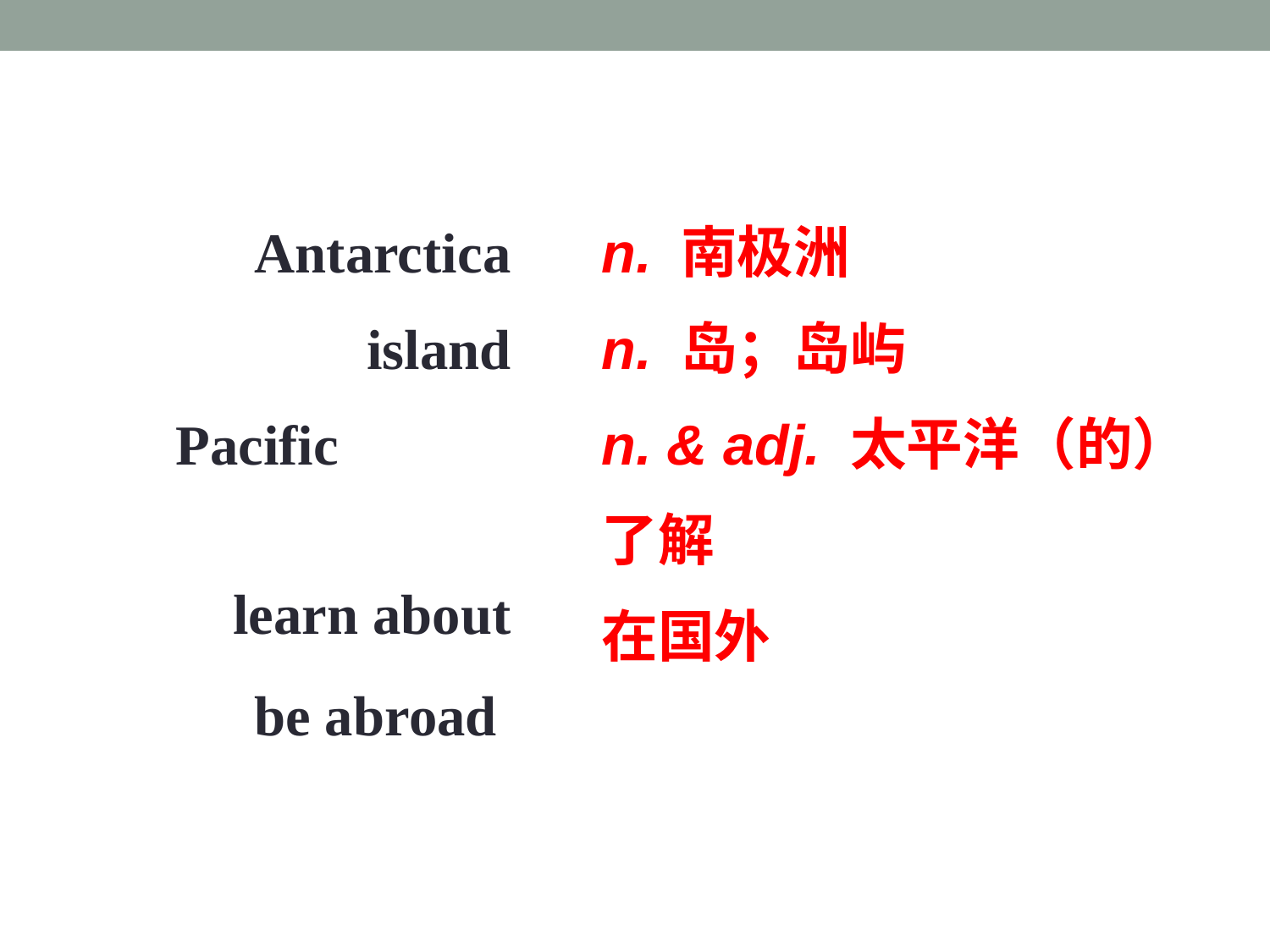

n. 南极洲
n. 岛；岛屿
n. & adj. 太平洋（的）
了解
在国外
Antarctica
             island
             Pacific
learn about
be abroad